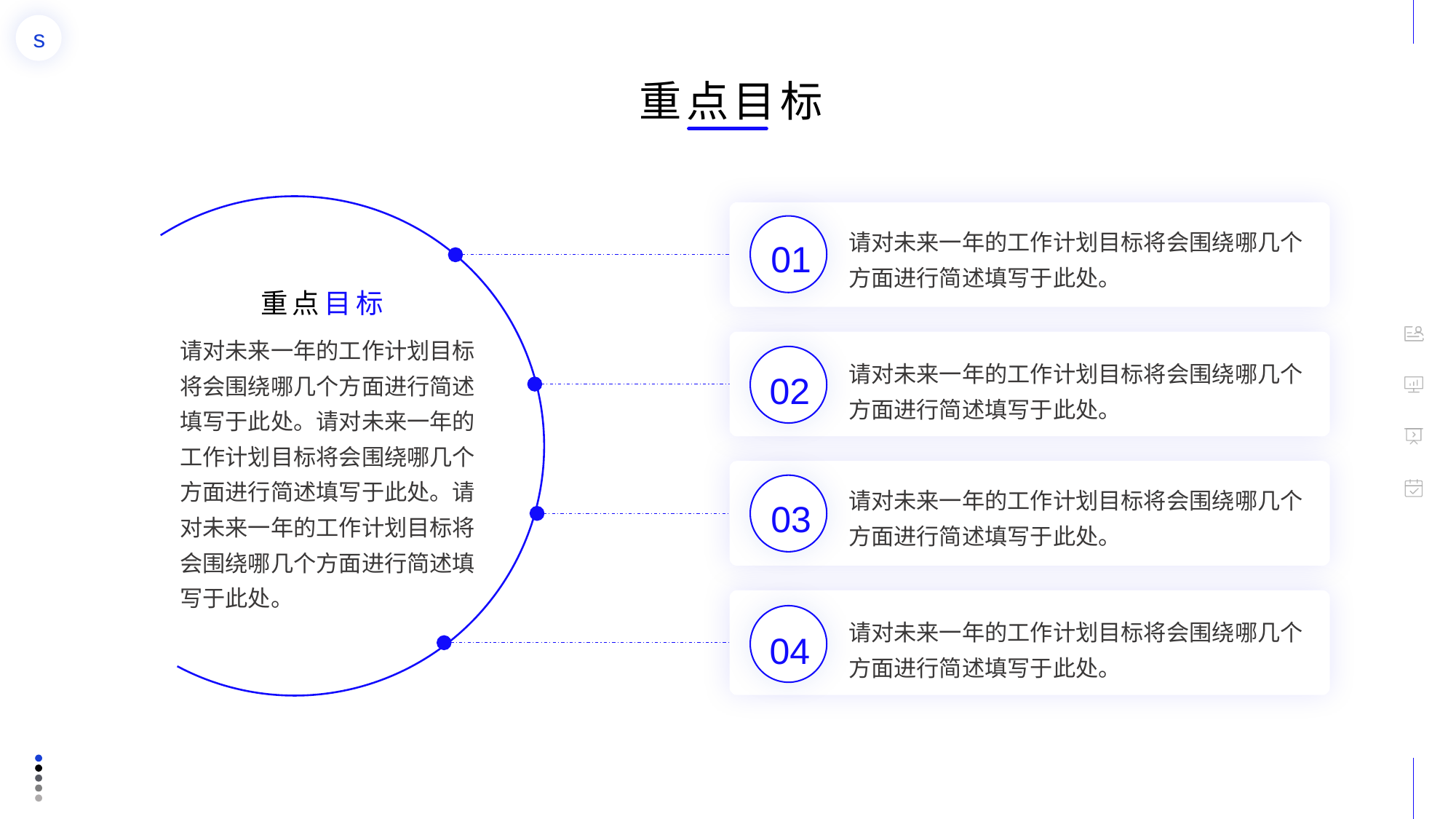

重点目标

请对未来一年的工作计划目标将会围绕哪几个方面进行简述填写于此处。
01
重点目标
请对未来一年的工作计划目标将会围绕哪几个方面进行简述填写于此处。请对未来一年的工作计划目标将会围绕哪几个方面进行简述填写于此处。请对未来一年的工作计划目标将会围绕哪几个方面进行简述填写于此处。

请对未来一年的工作计划目标将会围绕哪几个方面进行简述填写于此处。
02

请对未来一年的工作计划目标将会围绕哪几个方面进行简述填写于此处。
03

请对未来一年的工作计划目标将会围绕哪几个方面进行简述填写于此处。
04